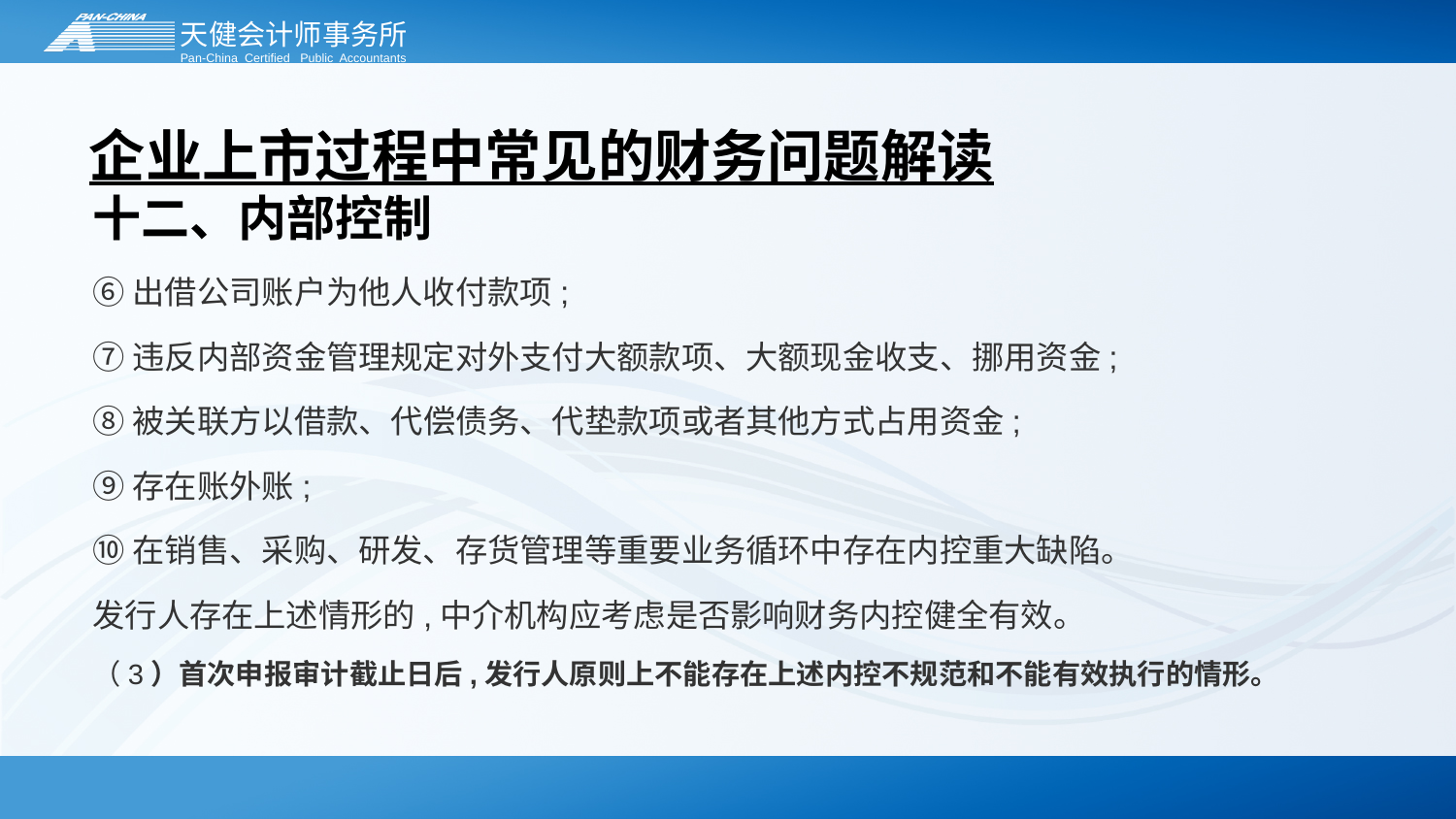

# 企业上市过程中常见的财务问题解读
十二、内部控制
⑥出借公司账户为他人收付款项;
⑦违反内部资金管理规定对外支付大额款项、大额现金收支、挪用资金;
⑧被关联方以借款、代偿债务、代垫款项或者其他方式占用资金;
⑨存在账外账;
⑩在销售、采购、研发、存货管理等重要业务循环中存在内控重大缺陷。
发行人存在上述情形的,中介机构应考虑是否影响财务内控健全有效。
（3）首次申报审计截止日后,发行人原则上不能存在上述内控不规范和不能有效执行的情形。
24